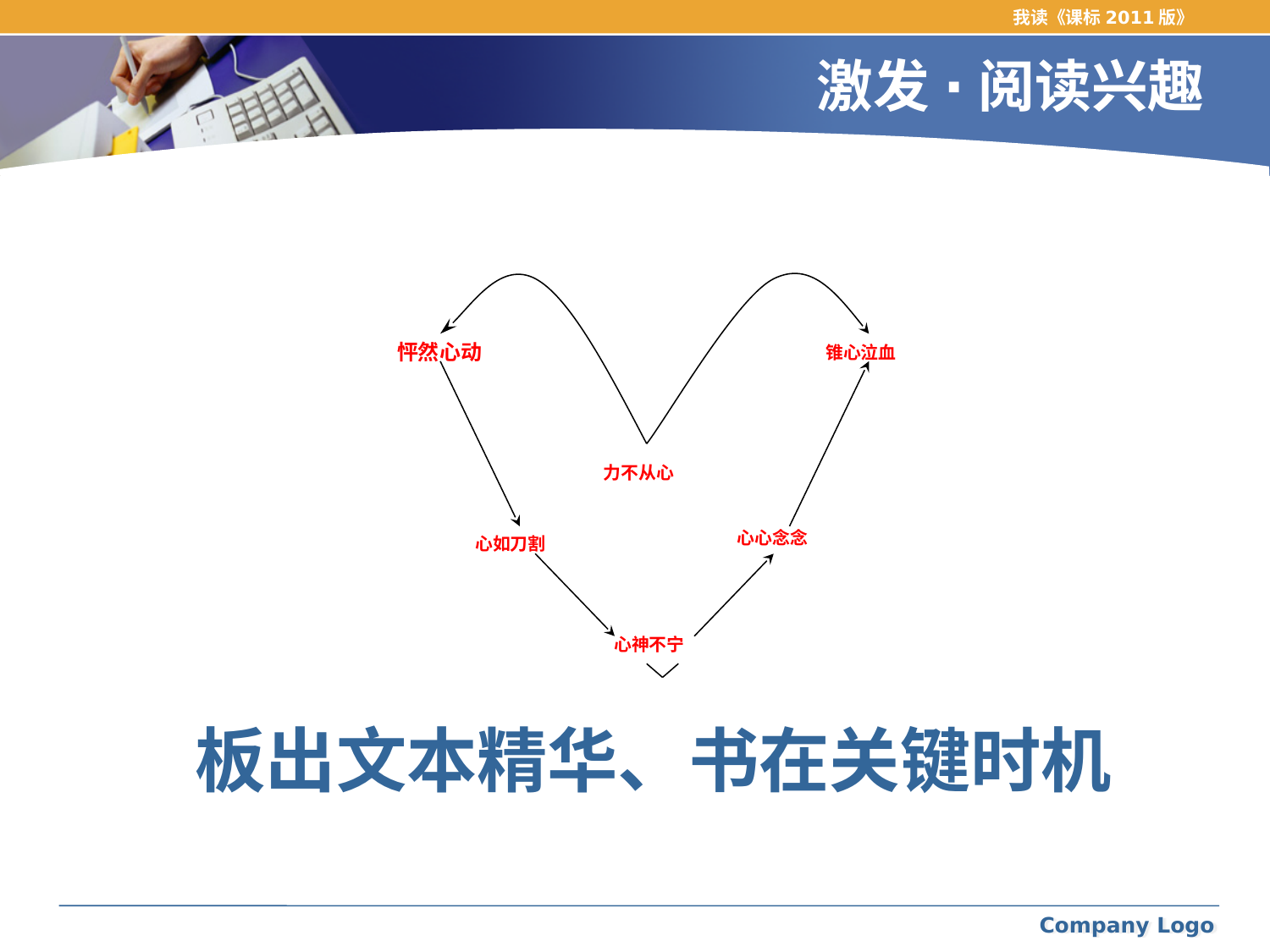

我读《课标2011版》
# 激发·阅读兴趣

怦然心动
锥心泣血

心心念念
心如刀割

心神不宁

力不从心

板出文本精华、书在关键时机
Company Logo